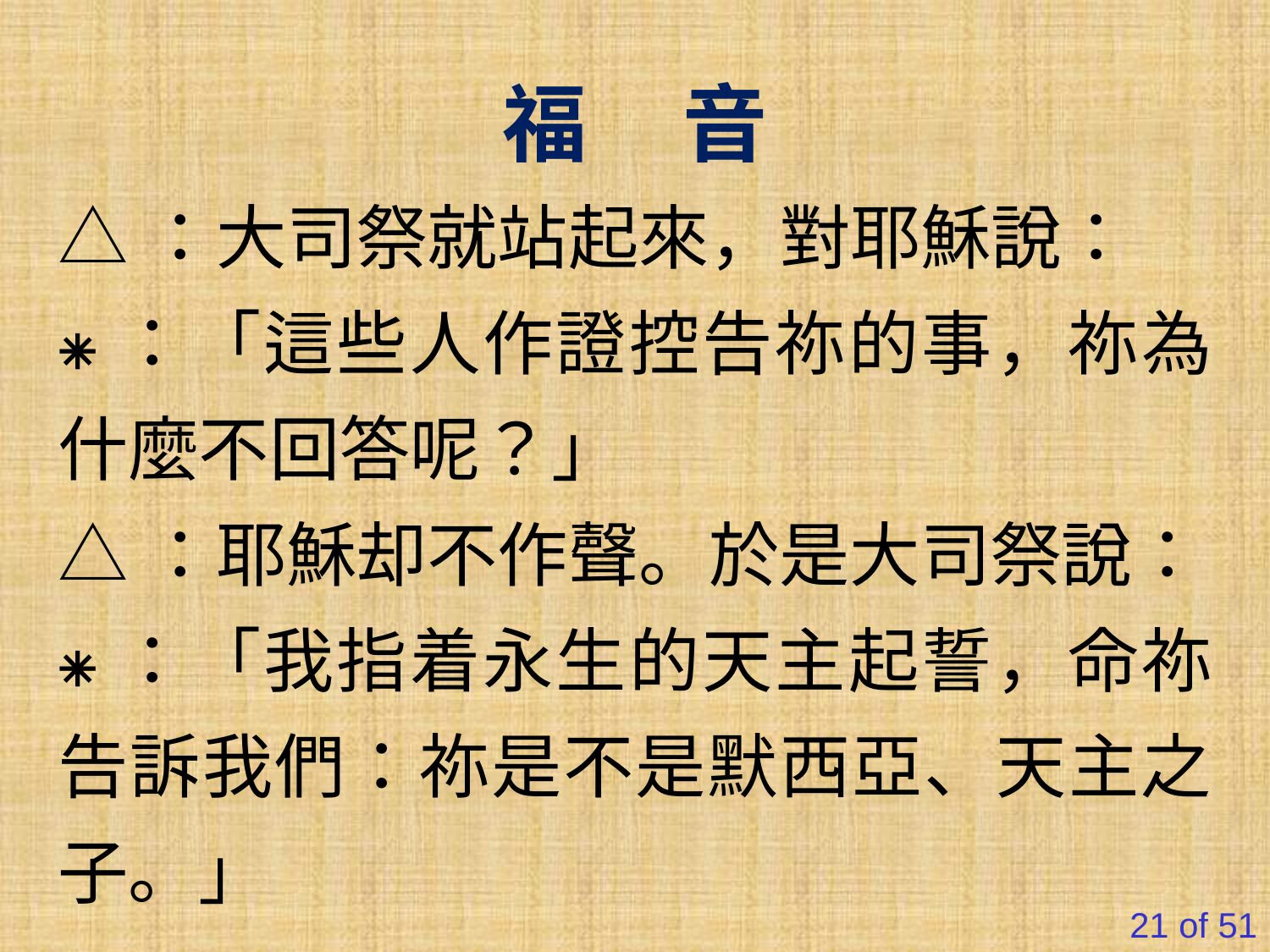

福     音
△：大司祭就站起來，對耶穌說：
⁕：「這些人作證控告祢的事，祢為什麼不回答呢？」
△：耶穌却不作聲。於是大司祭說：
⁕：「我指着永生的天主起誓，命祢告訴我們：祢是不是默西亞、天主之子。」
21 of 51